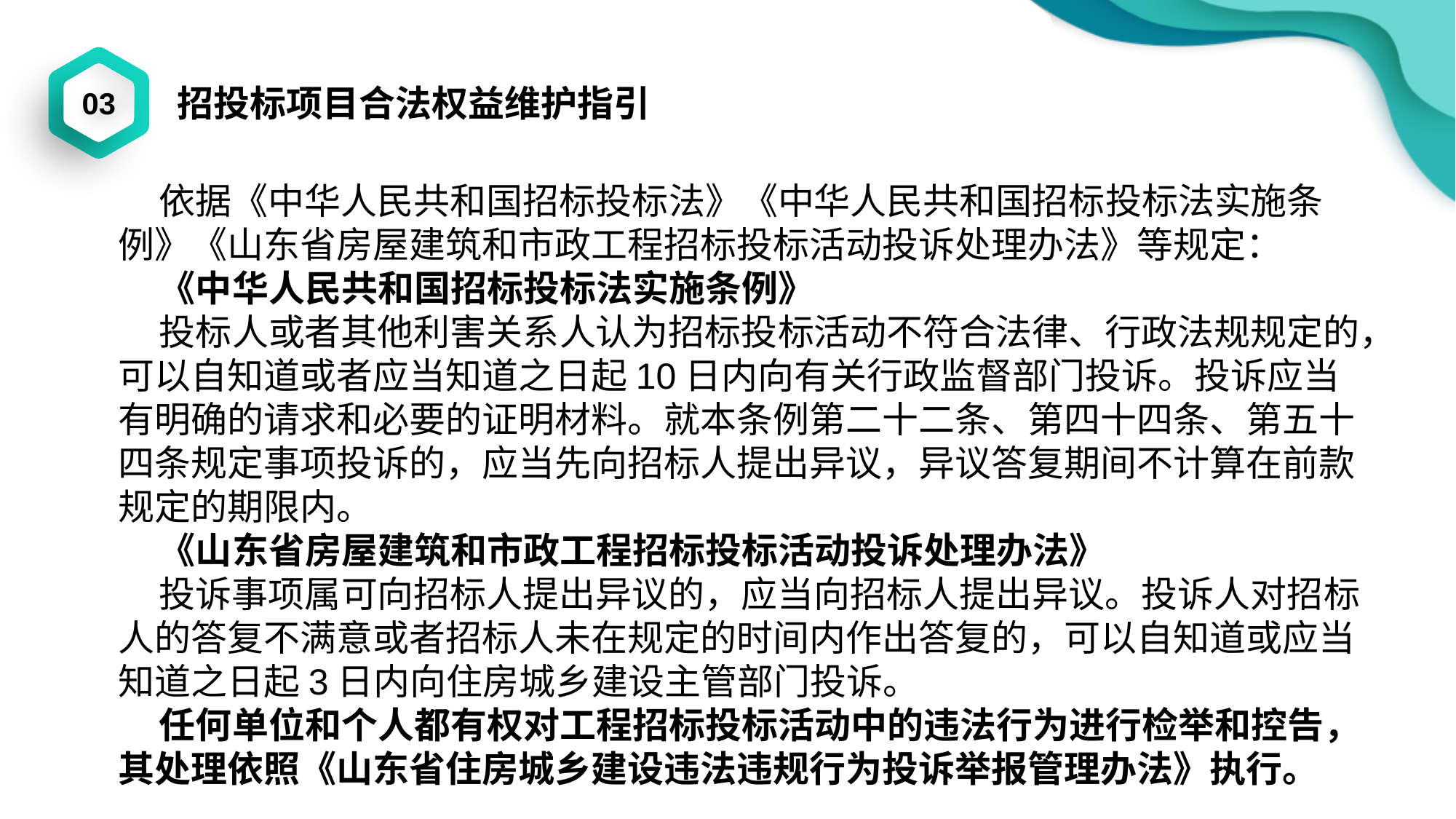

03
招投标项目合法权益维护指引
    依据《中华人民共和国招标投标法》《中华人民共和国招标投标法实施条例》《山东省房屋建筑和市政工程招标投标活动投诉处理办法》等规定：
    《中华人民共和国招标投标法实施条例》
    投标人或者其他利害关系人认为招标投标活动不符合法律、行政法规规定的，可以自知道或者应当知道之日起10日内向有关行政监督部门投诉。投诉应当有明确的请求和必要的证明材料。就本条例第二十二条、第四十四条、第五十四条规定事项投诉的，应当先向招标人提出异议，异议答复期间不计算在前款规定的期限内。
    《山东省房屋建筑和市政工程招标投标活动投诉处理办法》
    投诉事项属可向招标人提出异议的，应当向招标人提出异议。投诉人对招标人的答复不满意或者招标人未在规定的时间内作出答复的，可以自知道或应当知道之日起3日内向住房城乡建设主管部门投诉。
    任何单位和个人都有权对工程招标投标活动中的违法行为进行检举和控告，其处理依照《山东省住房城乡建设违法违规行为投诉举报管理办法》执行。